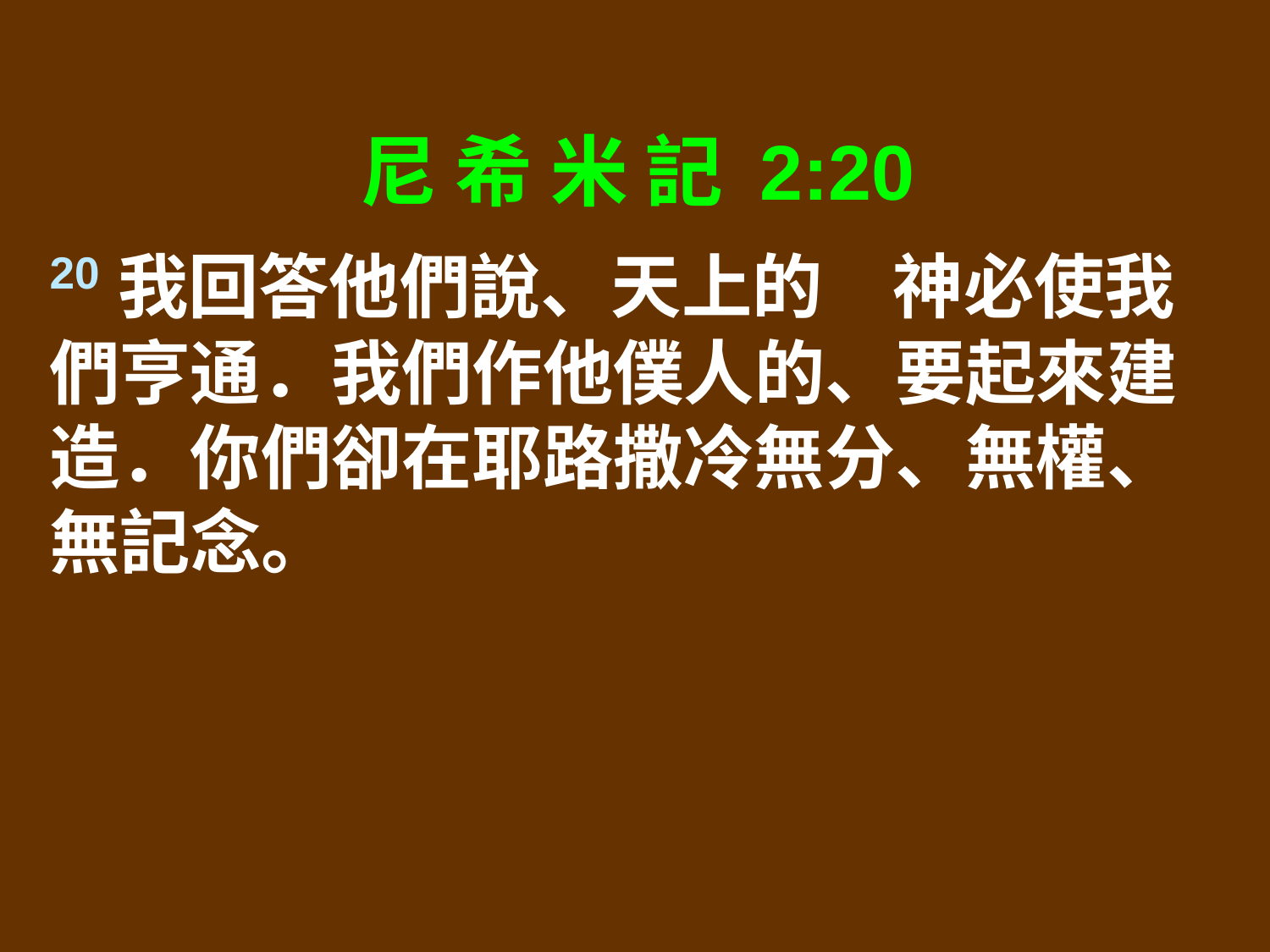

尼 希 米 記 2:20
20我回答他們說、天上的　神必使我們亨通．我們作他僕人的、要起來建造．你們卻在耶路撒冷無分、無權、無記念。